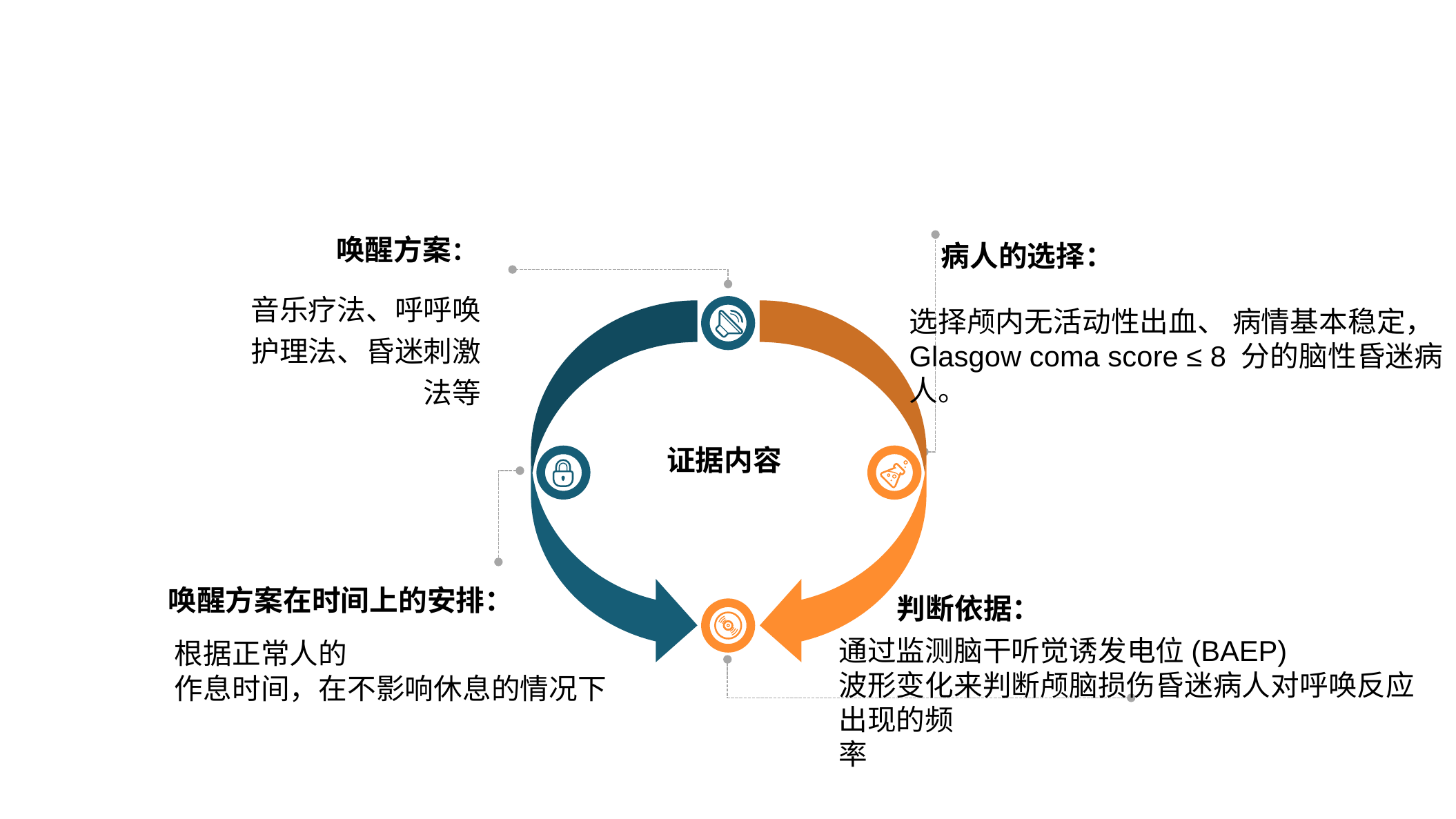

唤醒方案：
音乐疗法、呼呼唤护理法、昏迷刺激法等
病人的选择：

选择颅内无活动性出血、 病情基本稳定，
Glasgow coma score ≤ 8 分的脑性昏迷病人。

证据内容

唤醒方案在时间上的安排：

判断依据：

通过监测脑干听觉诱发电位(BAEP)
波形变化来判断颅脑损伤昏迷病人对呼唤反应出现的频
率
根据正常人的
作息时间，在不影响休息的情况下